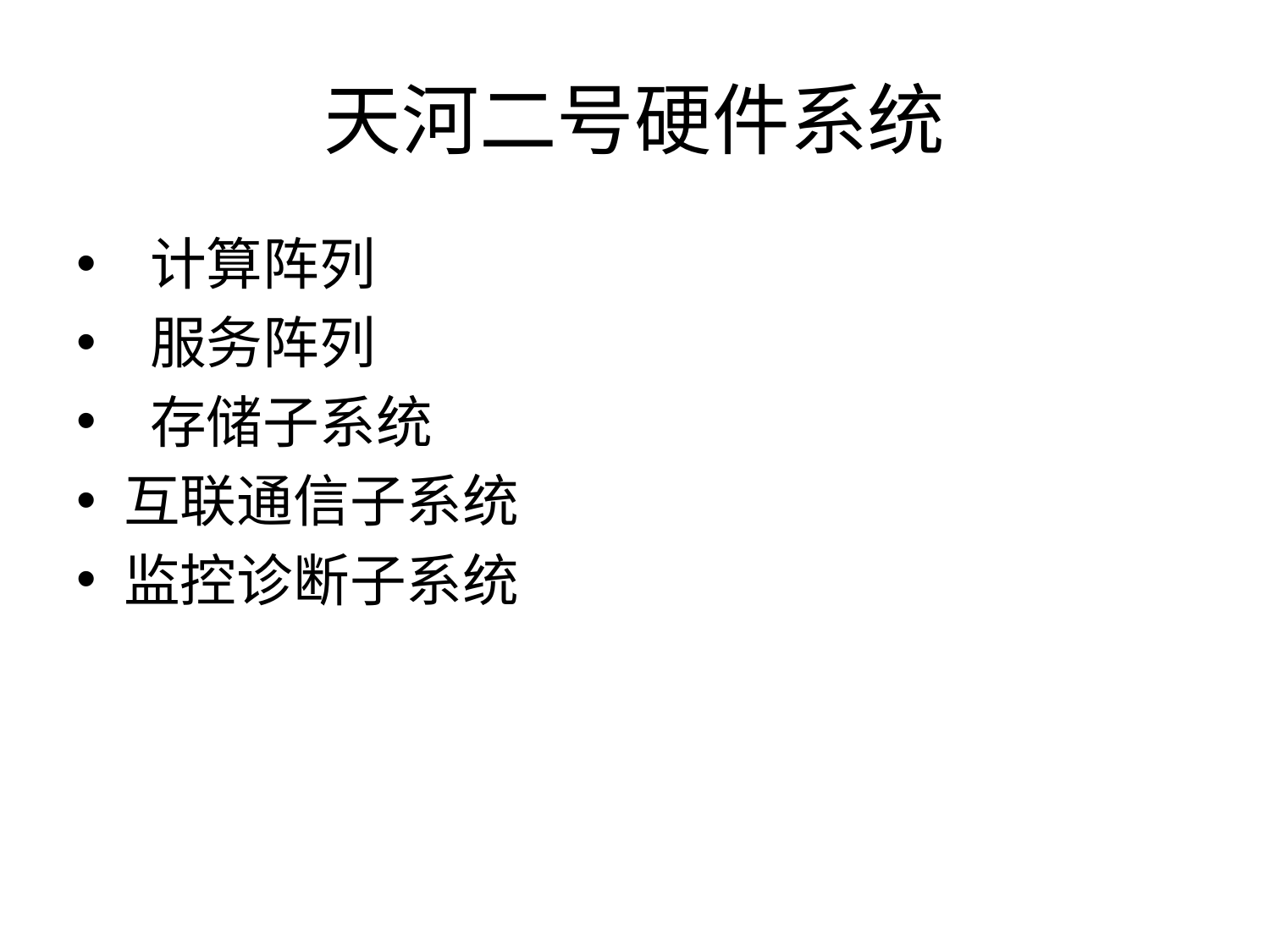

# 天河二号硬件系统
 计算阵列
 服务阵列
 存储子系统
互联通信子系统
监控诊断子系统